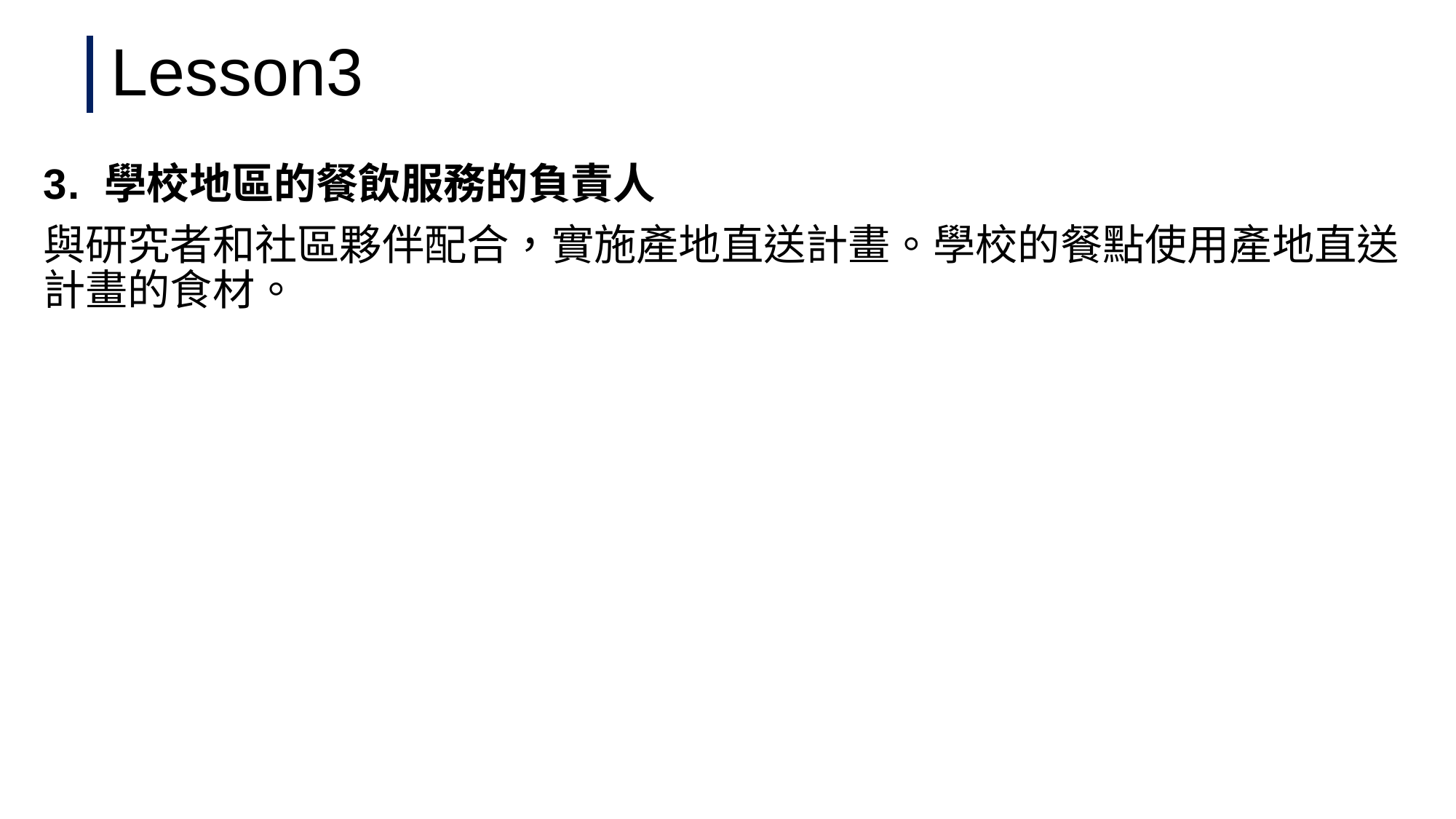

Lesson3
學校地區的餐飲服務的負責人
與研究者和社區夥伴配合，實施產地直送計畫。學校的餐點使用產地直送計畫的食材。